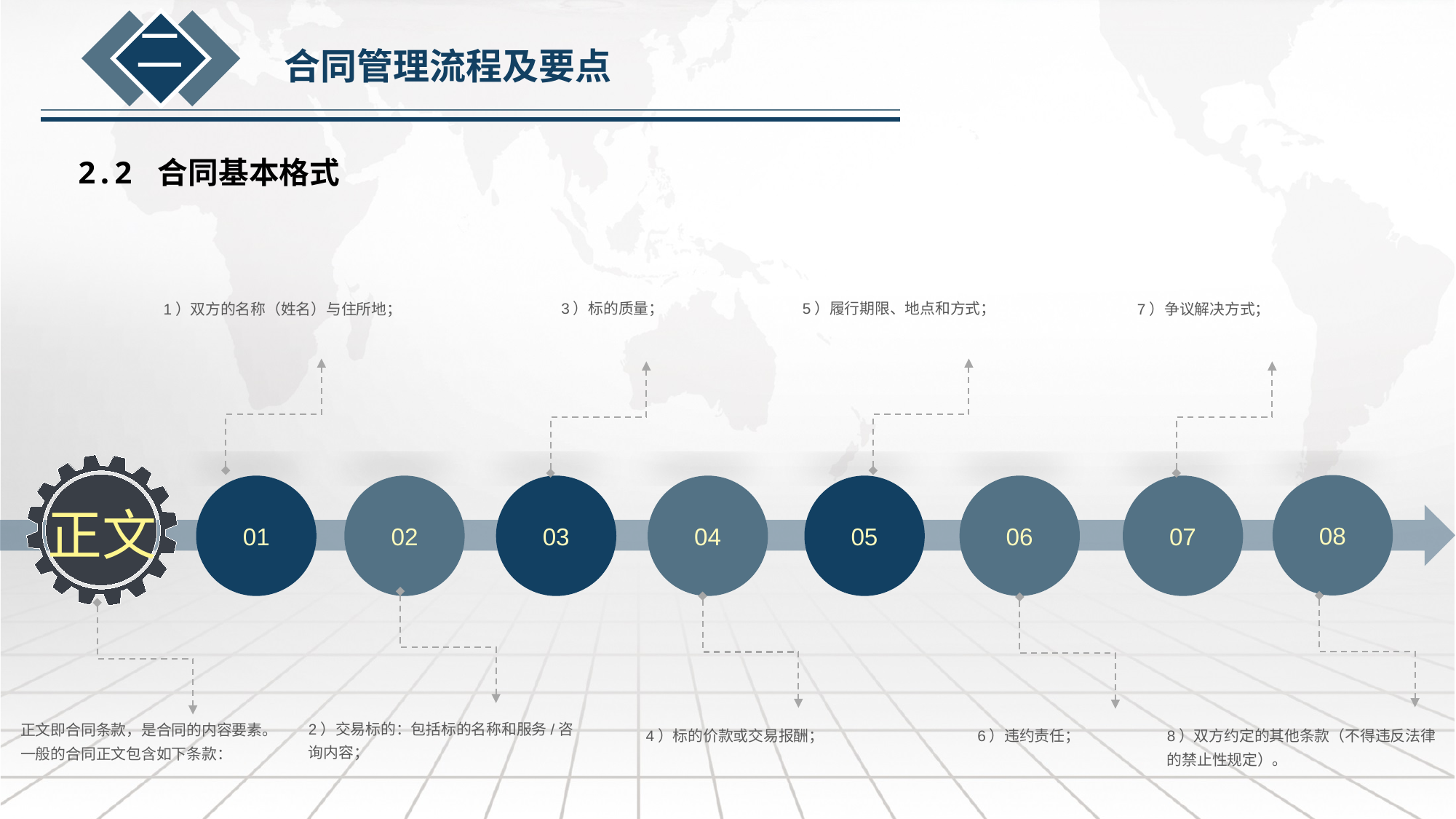

二

合同管理流程及要点
2.2 合同基本格式
3）标的质量；
5）履行期限、地点和方式；
1）双方的名称（姓名）与住所地；
7）争议解决方式；

08
01
02
03
04
05
06
07
正文

2）交易标的：包括标的名称和服务/咨询内容；
正文即合同条款，是合同的内容要素。一般的合同正文包含如下条款：
4）标的价款或交易报酬；
6）违约责任；
8）双方约定的其他条款（不得违反法律的禁止性规定）。